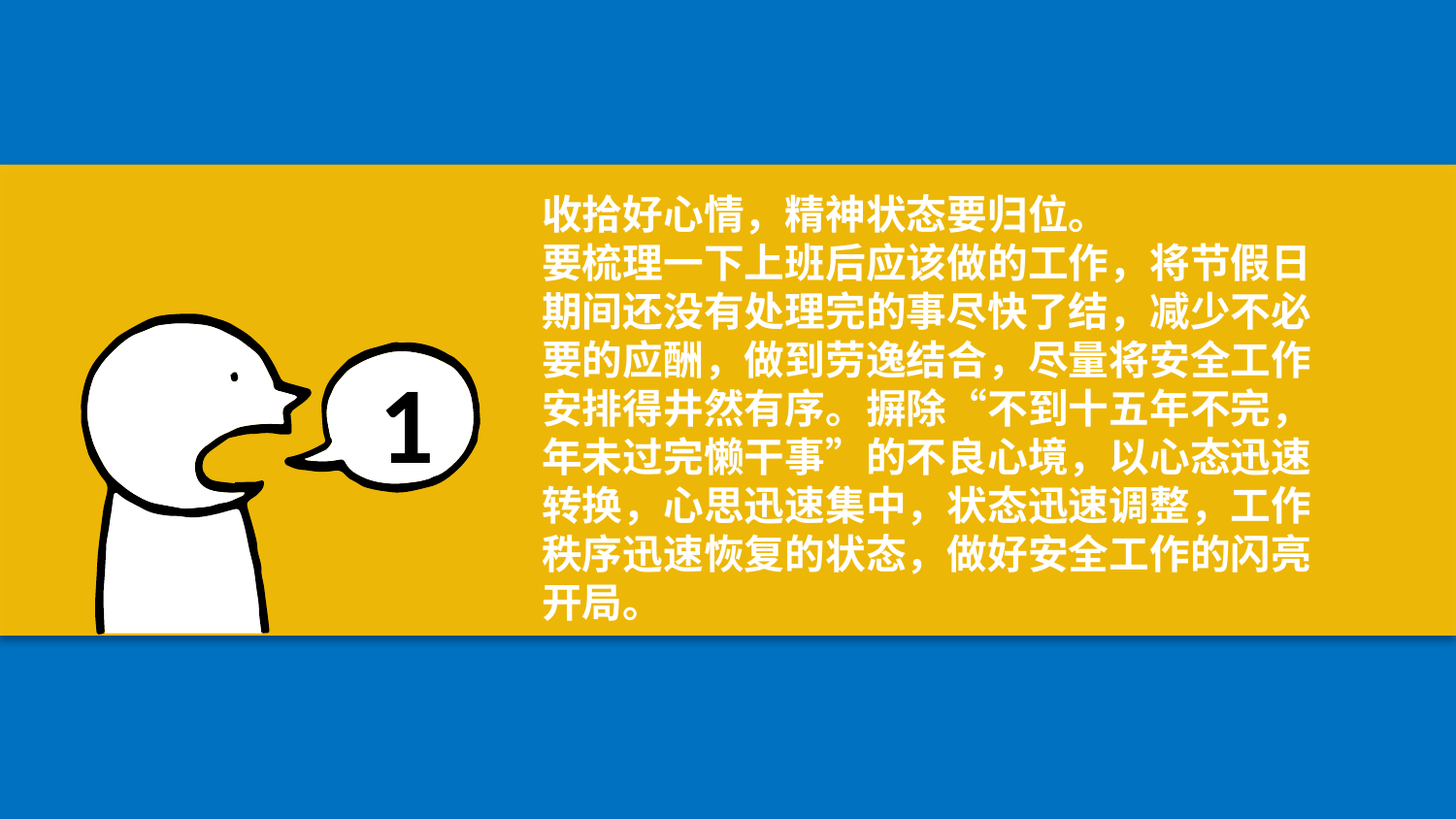

收拾好心情，精神状态要归位。
要梳理一下上班后应该做的工作，将节假日期间还没有处理完的事尽快了结，减少不必要的应酬，做到劳逸结合，尽量将安全工作安排得井然有序。摒除“不到十五年不完，年未过完懒干事”的不良心境，以心态迅速转换，心思迅速集中，状态迅速调整，工作秩序迅速恢复的状态，做好安全工作的闪亮开局。

1